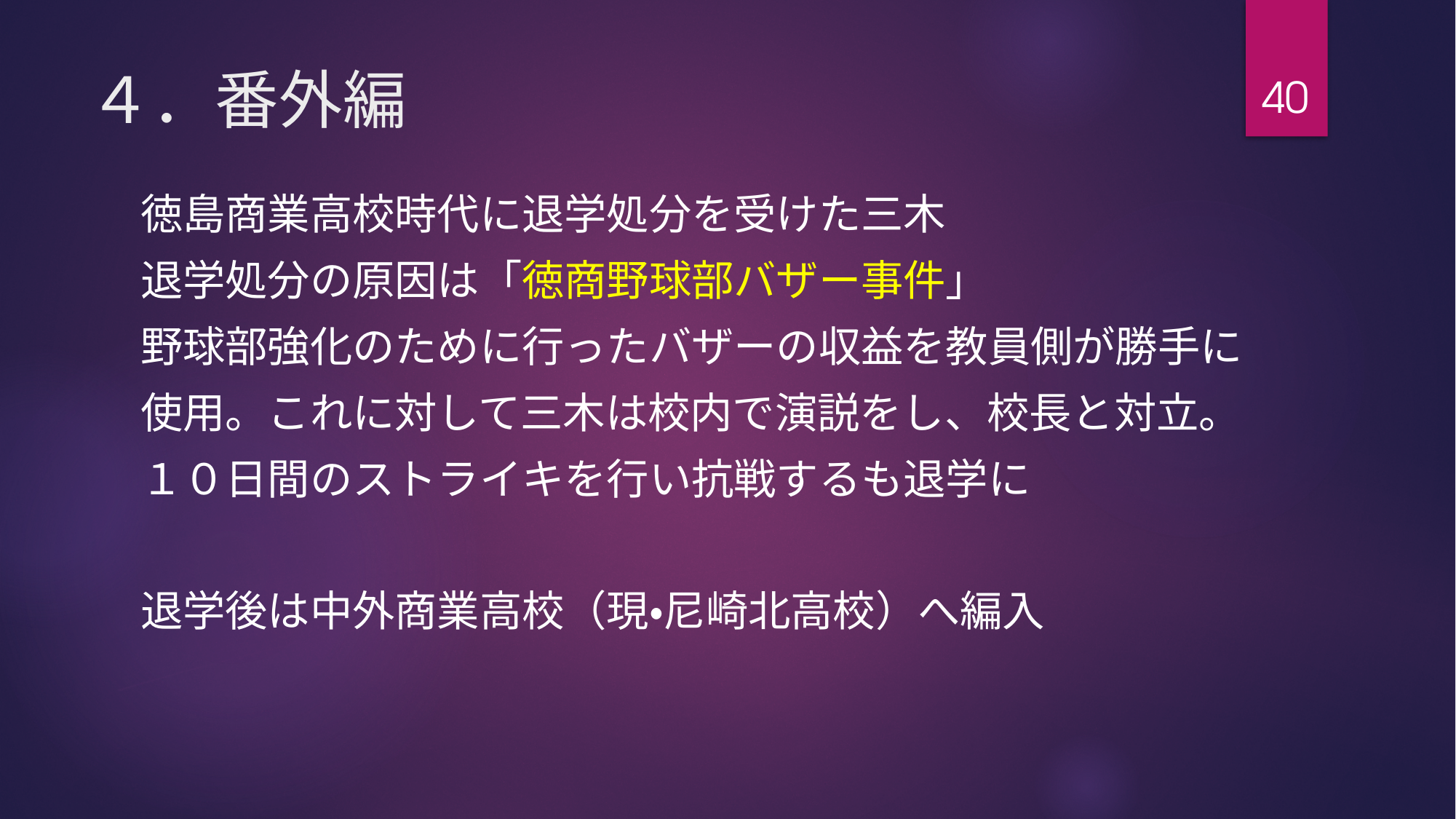

40
# ４．番外編
徳島商業高校時代に退学処分を受けた三木
退学処分の原因は「徳商野球部バザー事件」
野球部強化のために行ったバザーの収益を教員側が勝手に
使用。これに対して三木は校内で演説をし、校長と対立。
１０日間のストライキを行い抗戦するも退学に

退学後は中外商業高校（現・尼崎北高校）へ編入